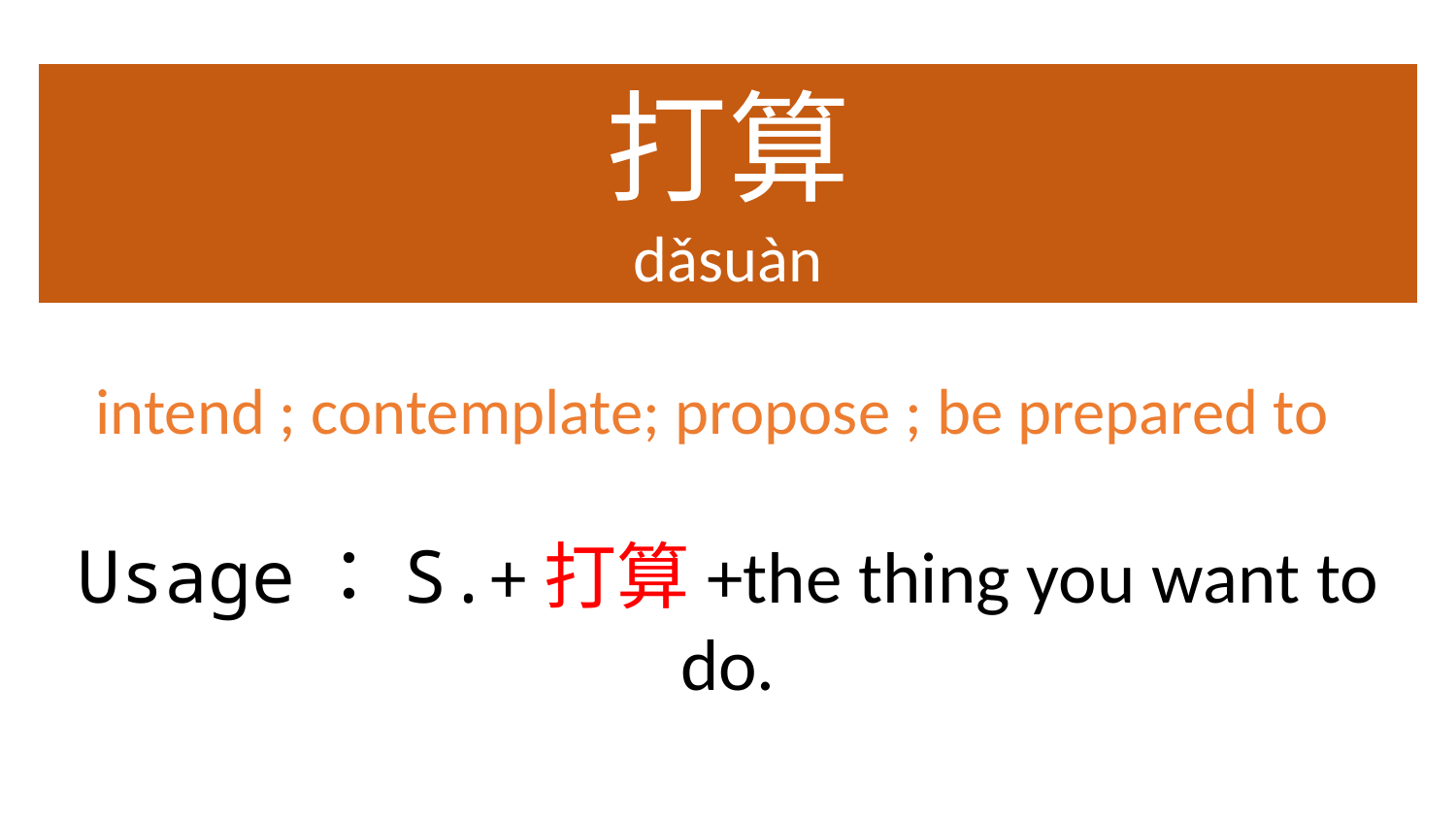

打算
dǎsuàn
intend ; contemplate; propose ; be prepared to
Usage：S.+打算+the thing you want to do.